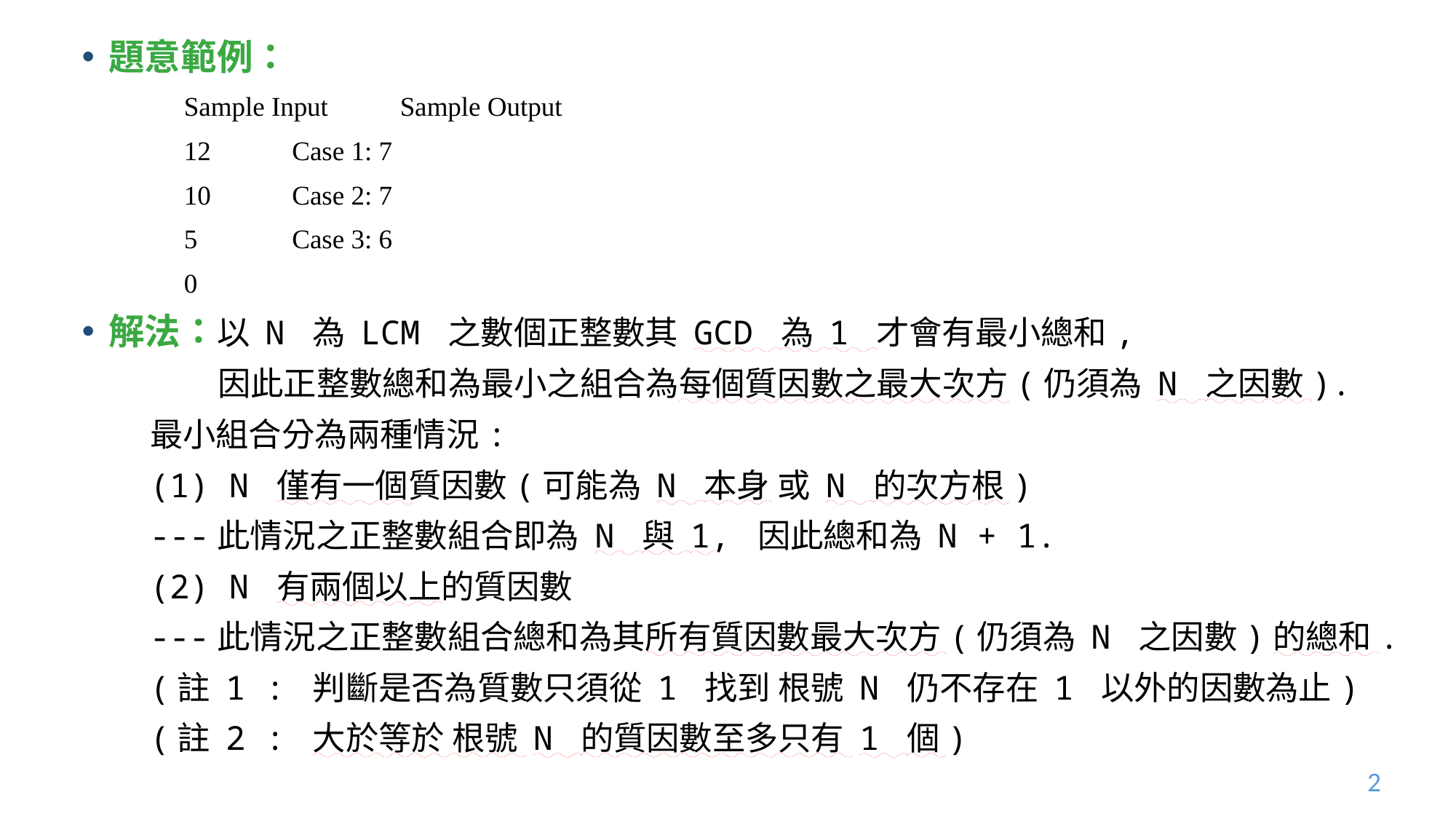

題意範例：
Sample Input		Sample Output
12			Case 1: 7
10			Case 2: 7
5			Case 3: 6
0
解法：以 N 為 LCM 之數個正整數其 GCD 為 1 才會有最小總和,
因此正整數總和為最小之組合為每個質因數之最大次方(仍須為 N 之因數).
最小組合分為兩種情況:
(1) N 僅有一個質因數(可能為 N 本身 或 N 的次方根)
---此情況之正整數組合即為 N 與 1, 因此總和為 N + 1.
(2) N 有兩個以上的質因數
---此情況之正整數組合總和為其所有質因數最大次方(仍須為 N 之因數)的總和.
(註 1 : 判斷是否為質數只須從 1 找到 根號 N 仍不存在 1 以外的因數為止)
(註 2 : 大於等於 根號 N 的質因數至多只有 1 個)

2